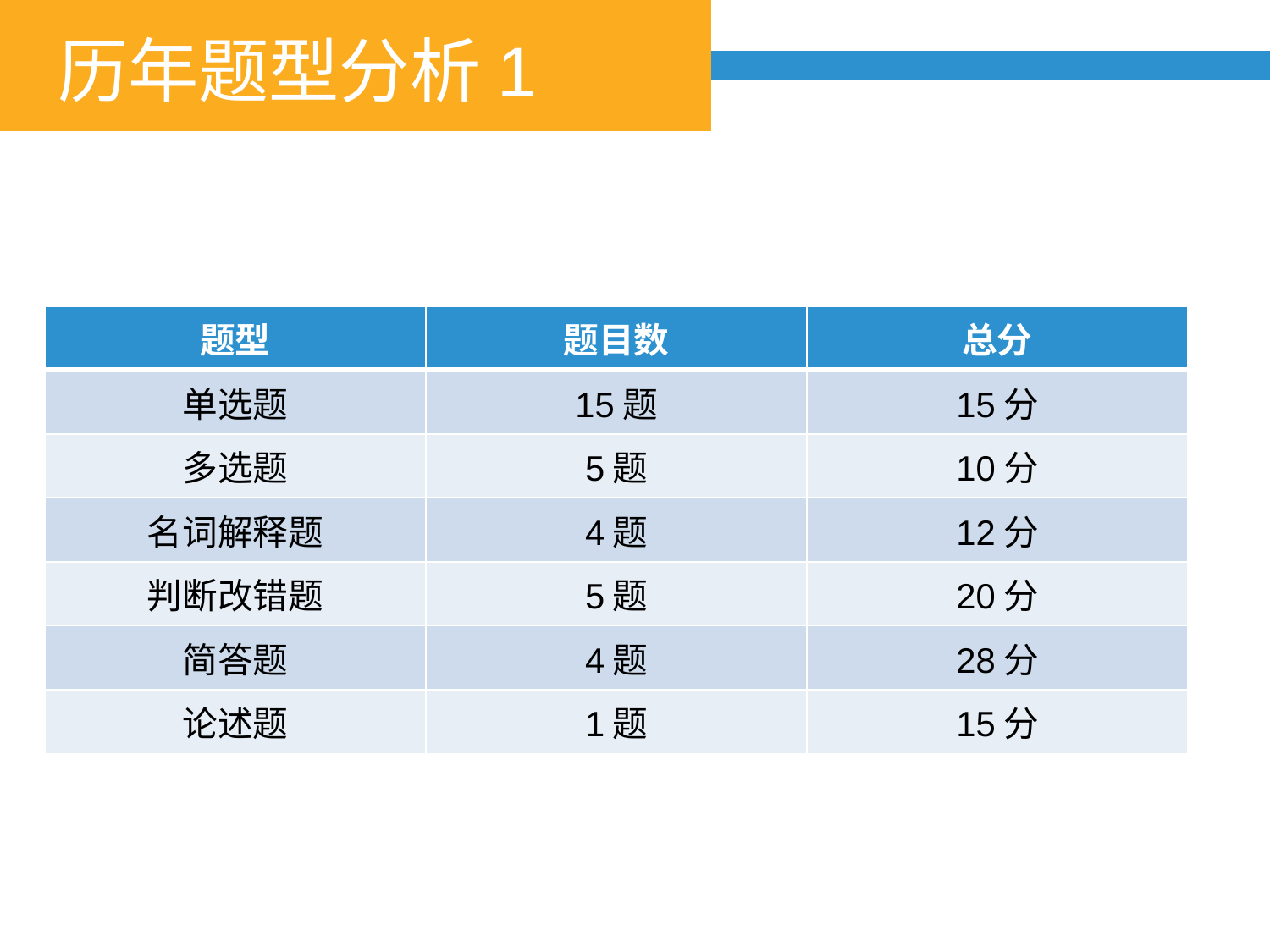

历年题型分析1
| 题型 | 题目数 | 总分 |
| --- | --- | --- |
| 单选题 | 15题 | 15分 |
| 多选题 | 5题 | 10分 |
| 名词解释题 | 4题 | 12分 |
| 判断改错题 | 5题 | 20分 |
| 简答题 | 4题 | 28分 |
| 论述题 | 1题 | 15分 |